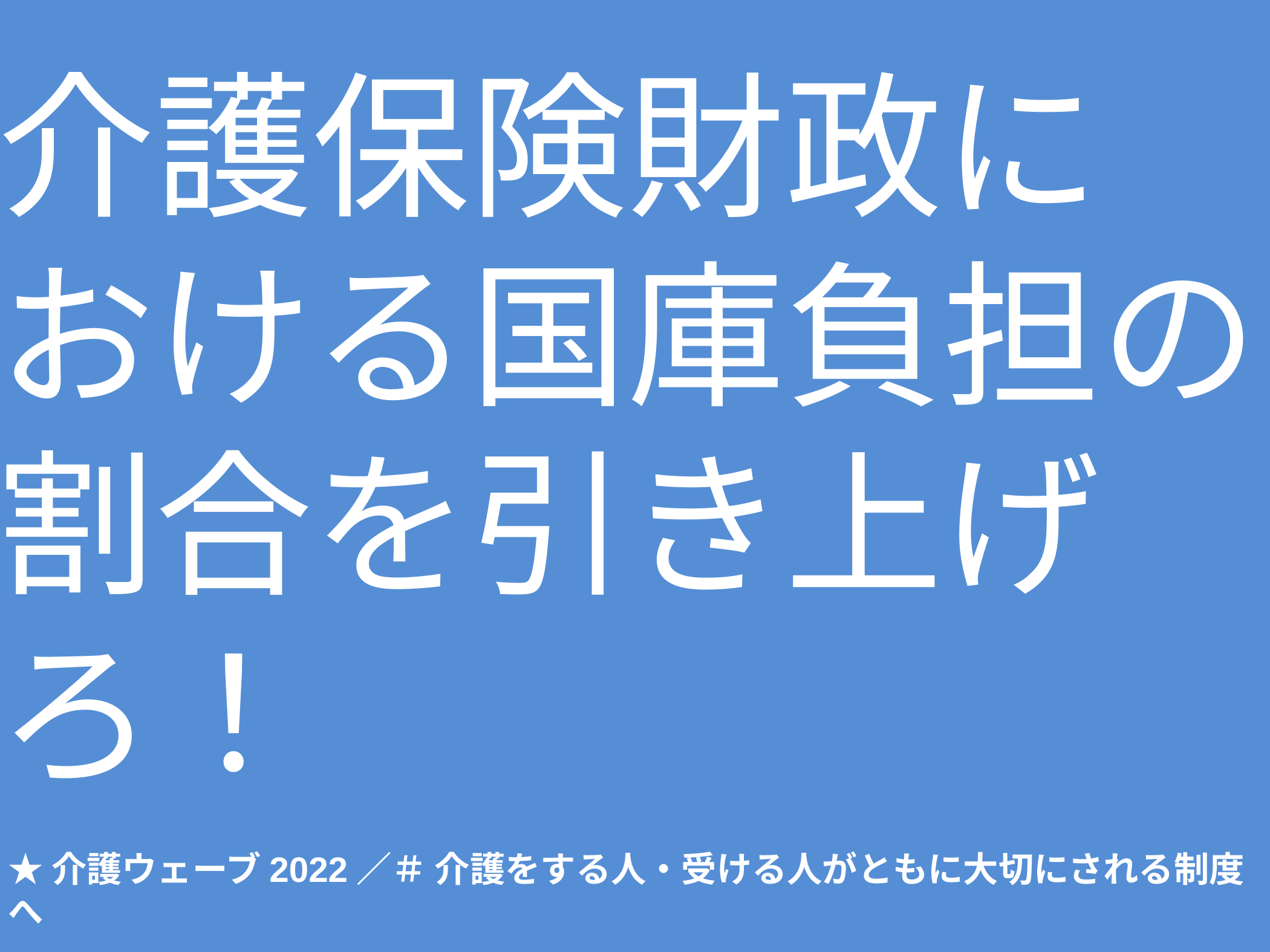

介護保険財政に
おける国庫負担の
割合を引き上げろ！
★介護ウェーブ2022／＃ 介護をする人・受ける人がともに大切にされる制度へ